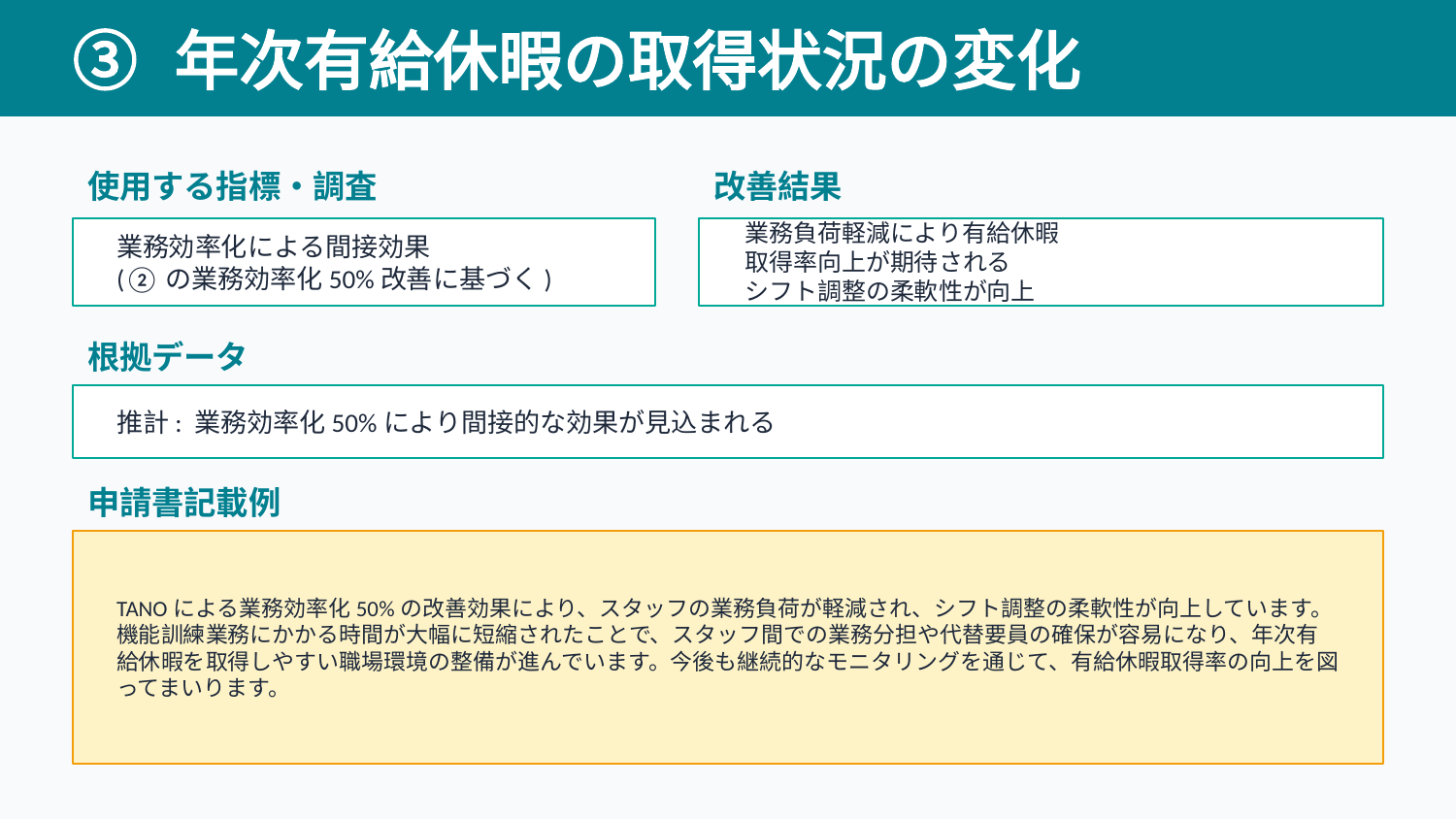

③ 年次有給休暇の取得状況の変化
使用する指標・調査
改善結果

業務効率化による間接効果
(②の業務効率化50%改善に基づく)
業務負荷軽減により有給休暇
取得率向上が期待される
シフト調整の柔軟性が向上
根拠データ

推計: 業務効率化50%により間接的な効果が見込まれる
申請書記載例

TANOによる業務効率化50%の改善効果により、スタッフの業務負荷が軽減され、シフト調整の柔軟性が向上しています。機能訓練業務にかかる時間が大幅に短縮されたことで、スタッフ間での業務分担や代替要員の確保が容易になり、年次有給休暇を取得しやすい職場環境の整備が進んでいます。今後も継続的なモニタリングを通じて、有給休暇取得率の向上を図ってまいります。